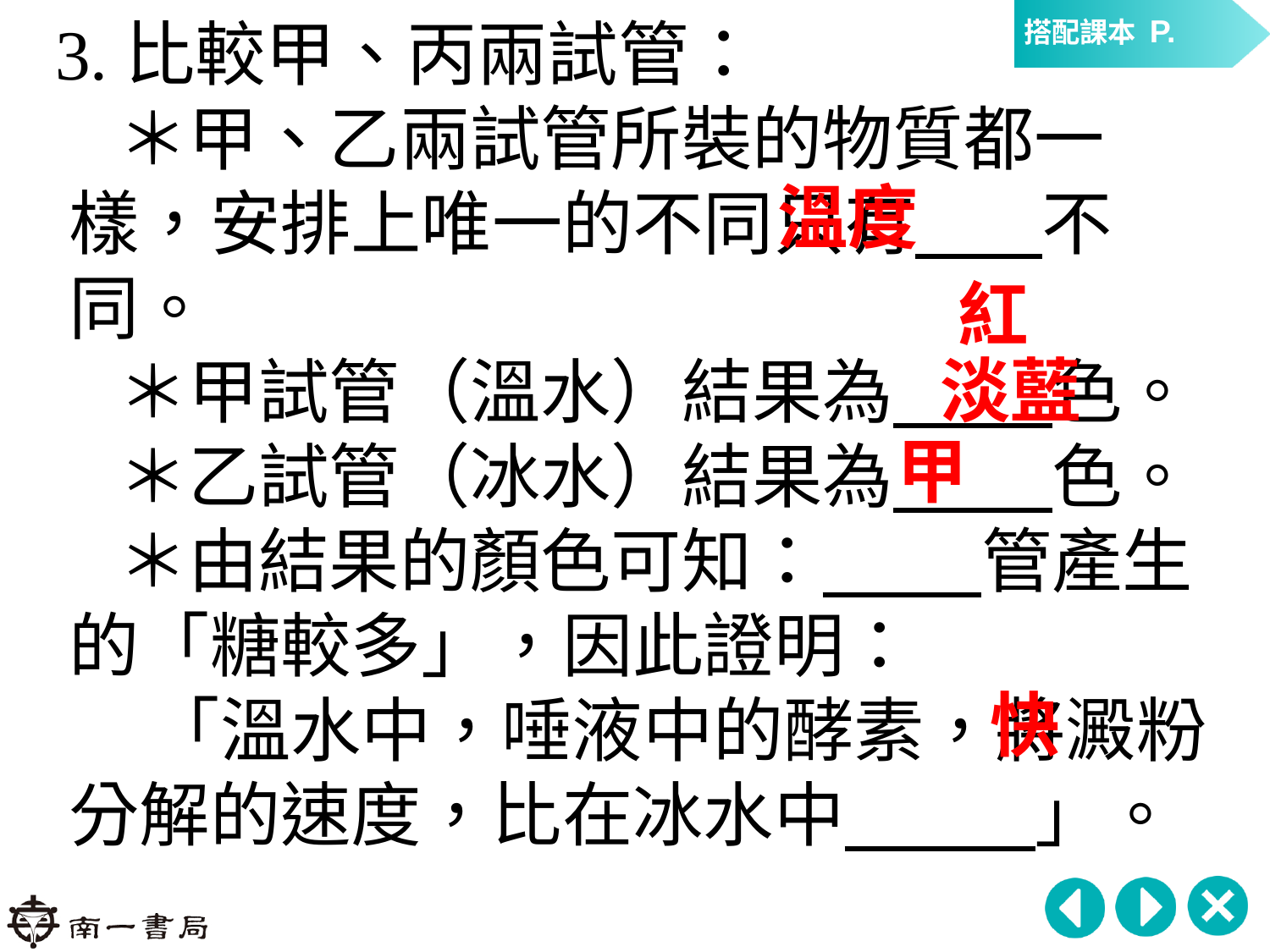

3.比較甲、丙兩試管：
  ＊甲、乙兩試管所裝的物質都一樣，安排上唯一的不同只有        不同。
  ＊甲試管（溫水）結果為          色。
  ＊乙試管（冰水）結果為          色。
  ＊由結果的顏色可知：          管產生的「糖較多」，因此證明：
    「溫水中，唾液中的酵素，將澱粉分解的速度，比在冰水中            」。

溫度
紅
淡藍
甲
快